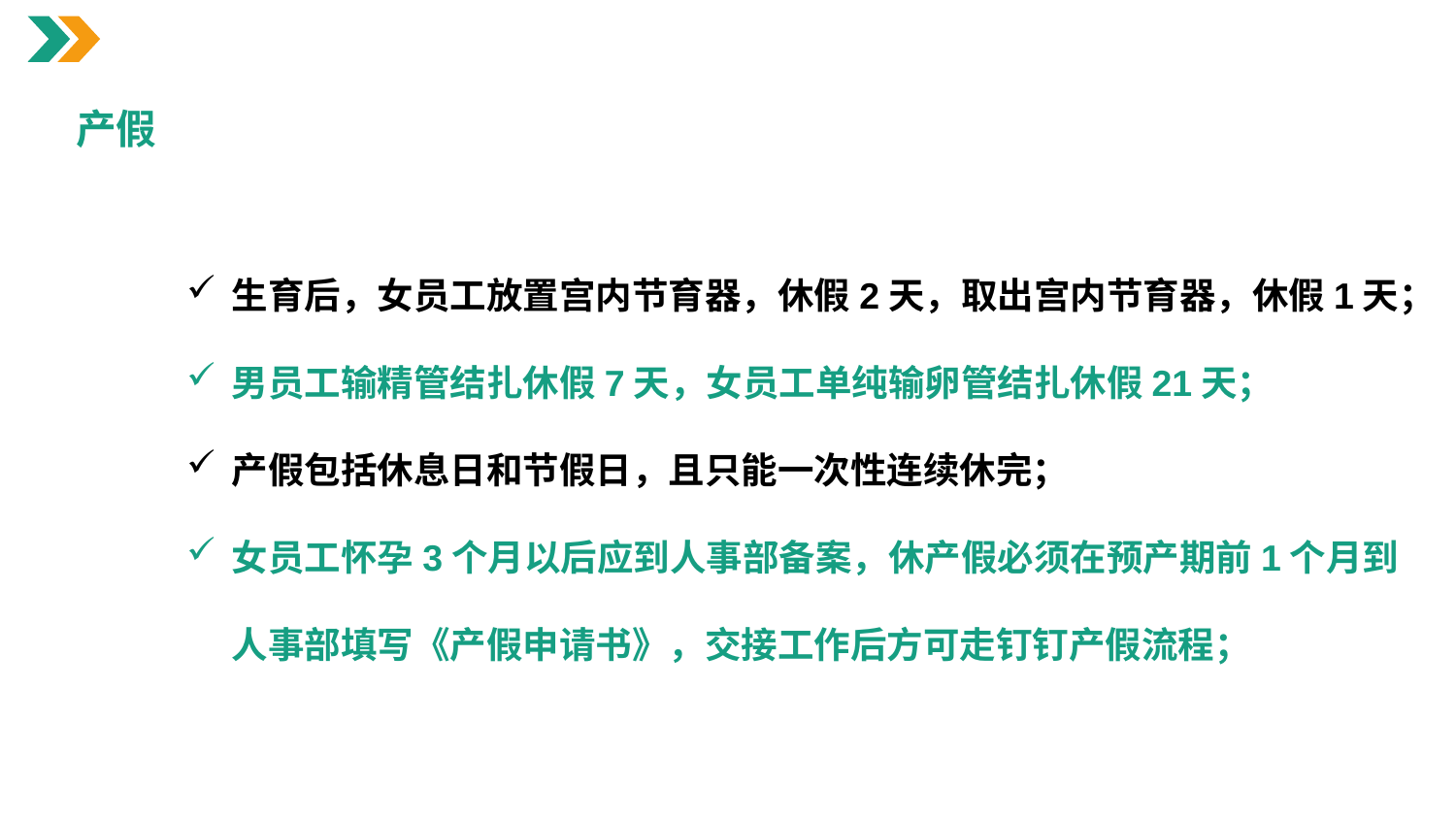

产假
生育后，女员工放置宫内节育器，休假2天，取出宫内节育器，休假1天；
男员工输精管结扎休假7天，女员工单纯输卵管结扎休假21天；
产假包括休息日和节假日，且只能一次性连续休完；
女员工怀孕3个月以后应到人事部备案，休产假必须在预产期前1个月到人事部填写《产假申请书》，交接工作后方可走钉钉产假流程；